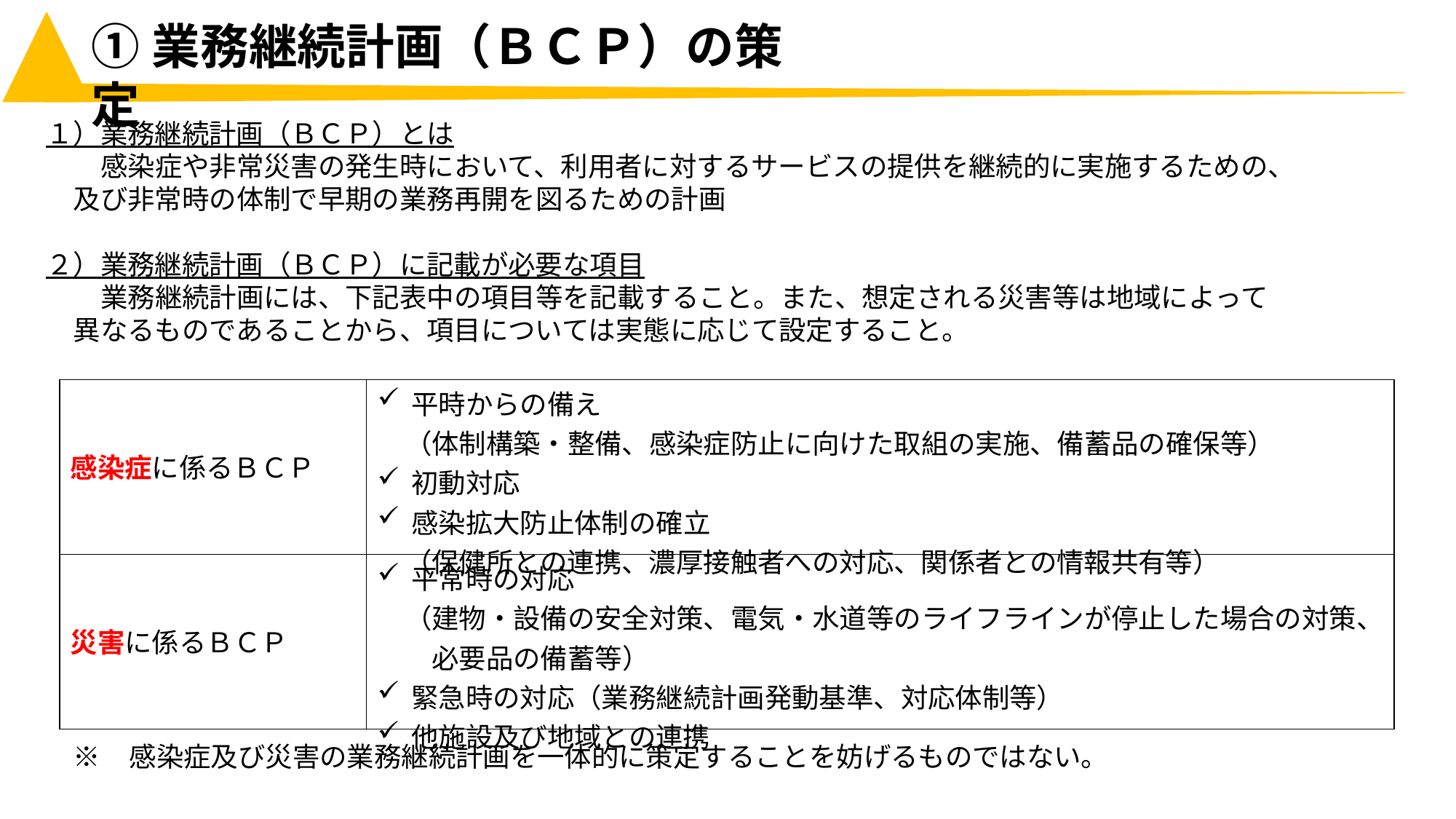

# ①業務継続計画（ＢＣＰ）の策定
１）業務継続計画（ＢＣＰ）とは
感染症や非常災害の発生時において、利用者に対するサービスの提供を継続的に実施するための、 及び非常時の体制で早期の業務再開を図るための計画
２）業務継続計画（ＢＣＰ）に記載が必要な項目
業務継続計画には、下記表中の項目等を記載すること。また、想定される災害等は地域によって 異なるものであることから、項目については実態に応じて設定すること。
| 感染症に係るＢＣＰ | 平時からの備え （体制構築・整備、感染症防止に向けた取組の実施、備蓄品の確保等） 初動対応 感染拡大防止体制の確立 （保健所との連携、濃厚接触者への対応、関係者との情報共有等） |
| --- | --- |
| 災害に係るＢＣＰ | 平常時の対応 （建物・設備の安全対策、電気・水道等のライフラインが停止した場合の対策、 必要品の備蓄等） 緊急時の対応（業務継続計画発動基準、対応体制等） 他施設及び地域との連携 |
※	感染症及び災害の業務継続計画を一体的に策定することを妨げるものではない。